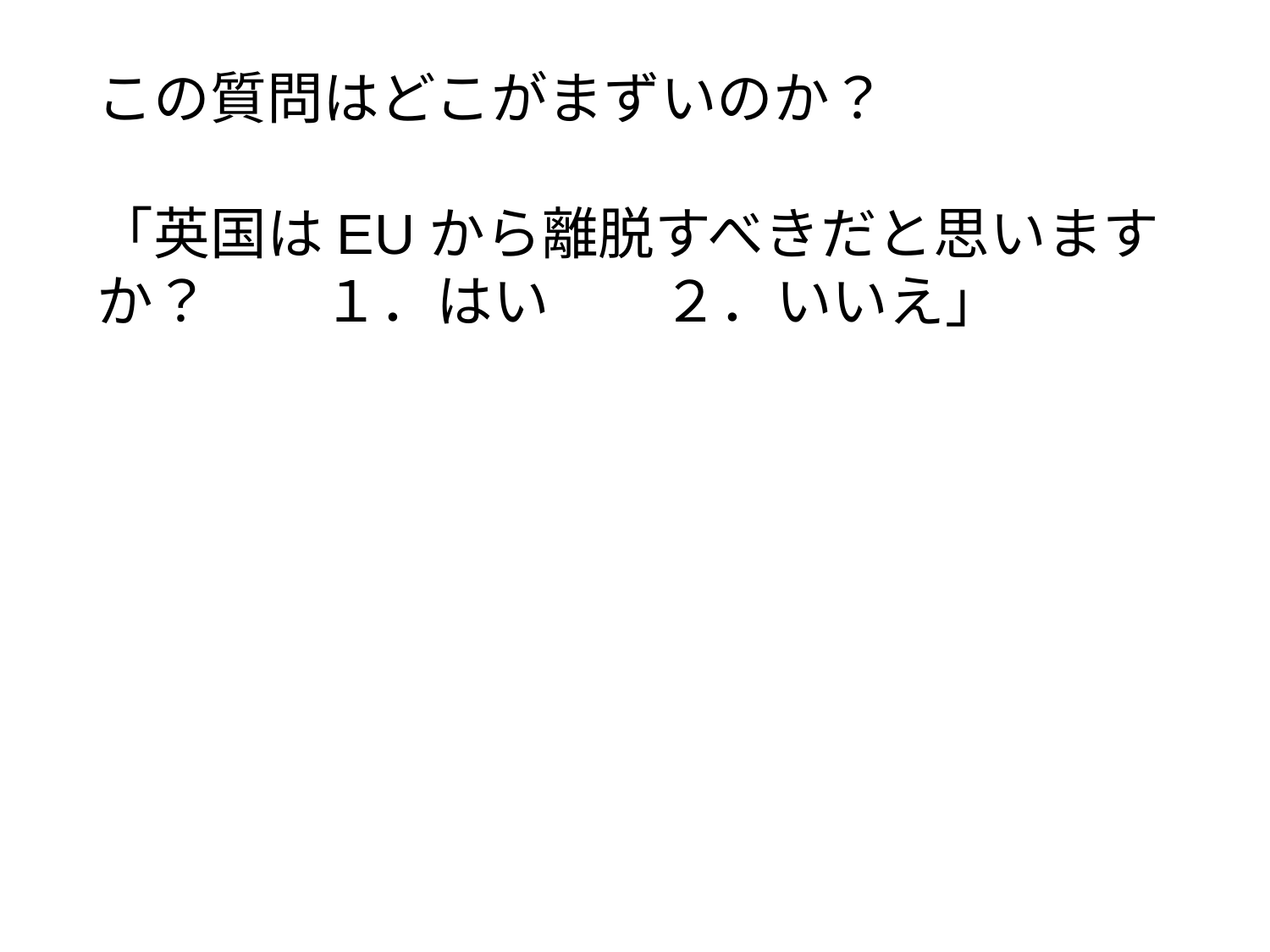

この質問はどこがまずいのか？

「英国はEUから離脱すべきだと思いますか？　　１．はい　　２．いいえ」